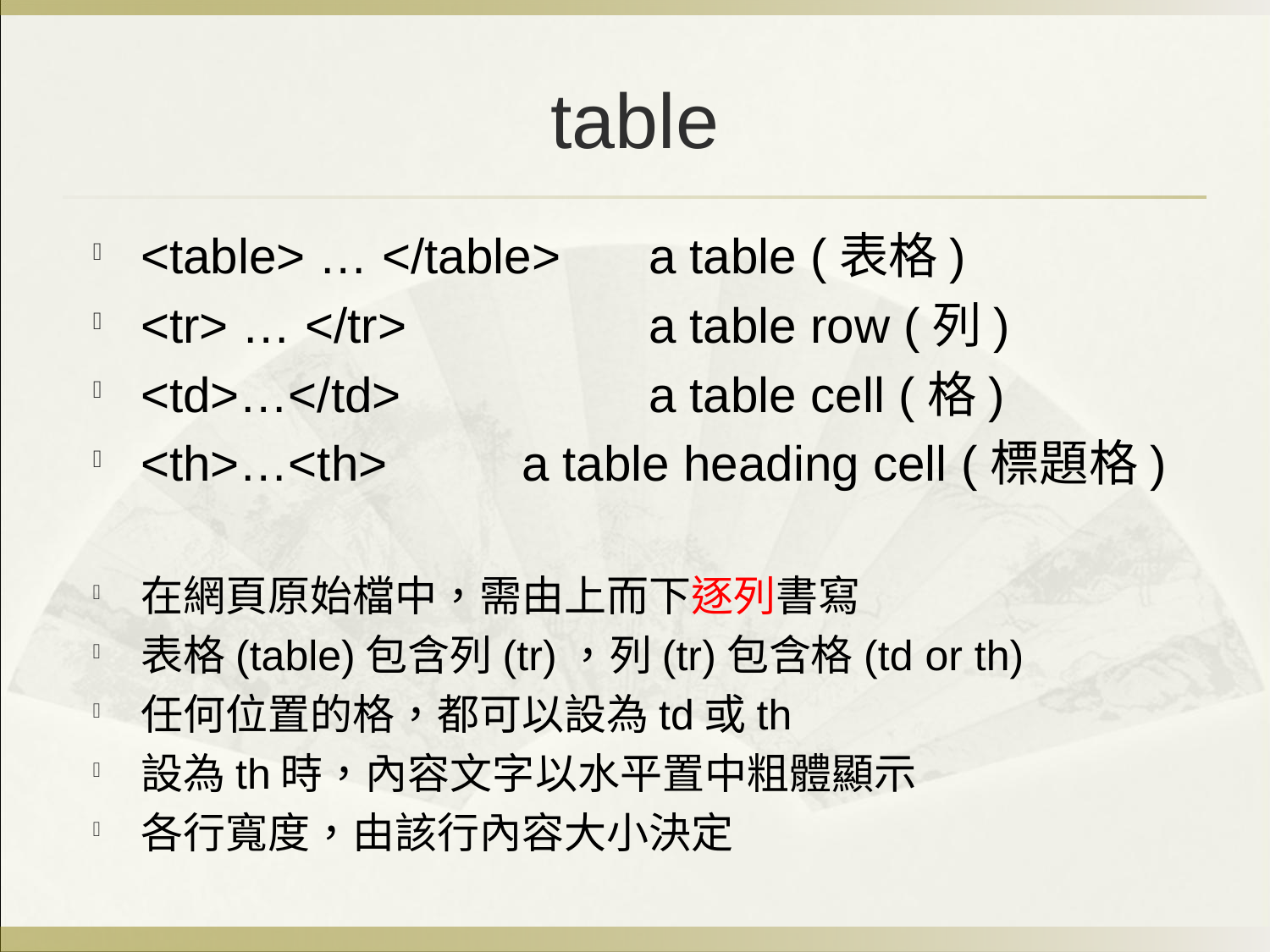

# table
<table> … </table>	a table (表格)
<tr> … </tr>		a table row (列)
<td>…</td>		a table cell (格)
<th>…<th>		a table heading cell (標題格)

在網頁原始檔中，需由上而下逐列書寫
表格(table)包含列(tr)，列(tr)包含格(td or th)
任何位置的格，都可以設為td或th
設為th時，內容文字以水平置中粗體顯示
各行寬度，由該行內容大小決定